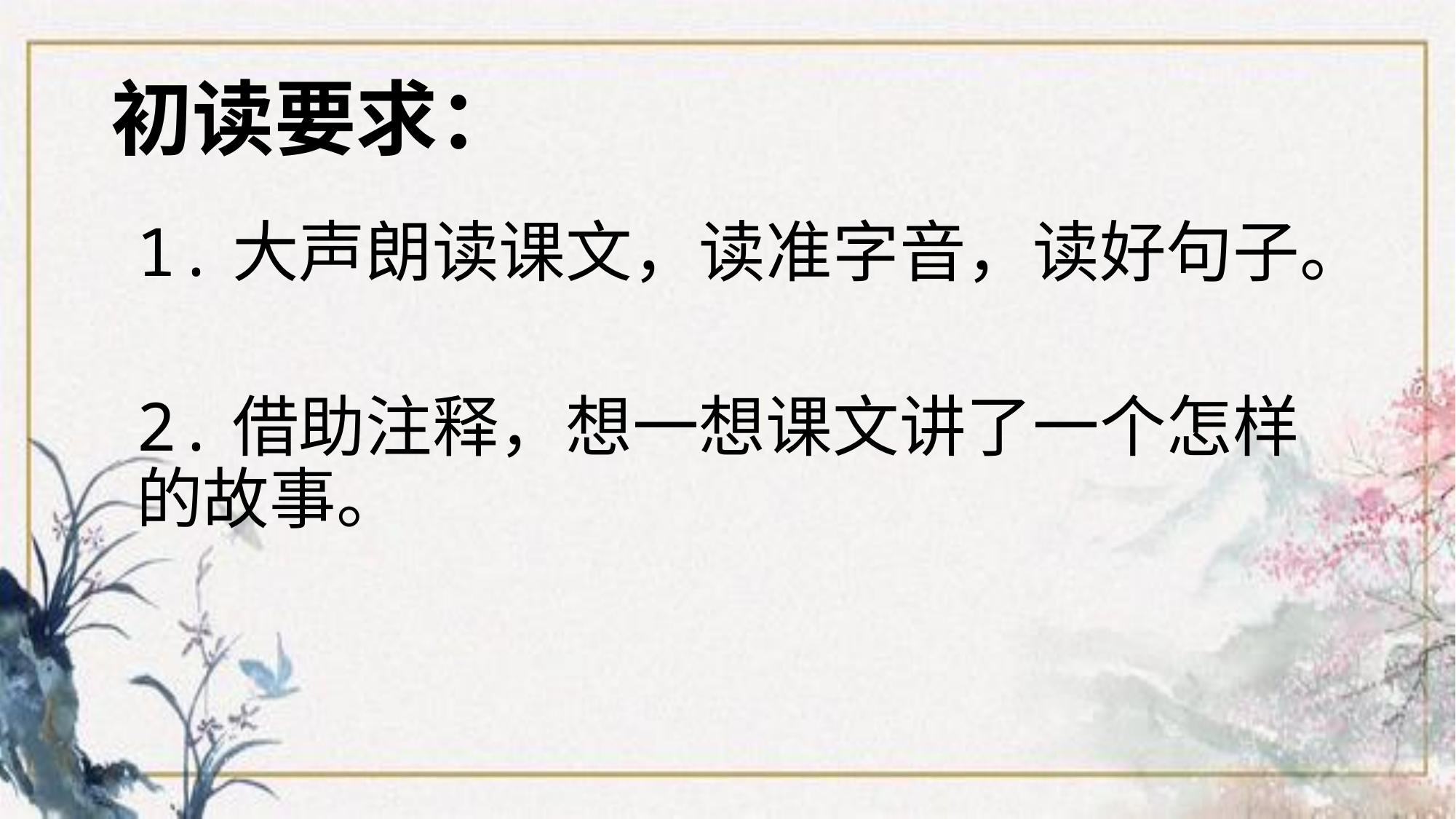

# 初读要求：
1.大声朗读课文，读准字音，读好句子。

2.借助注释，想一想课文讲了一个怎样的故事。